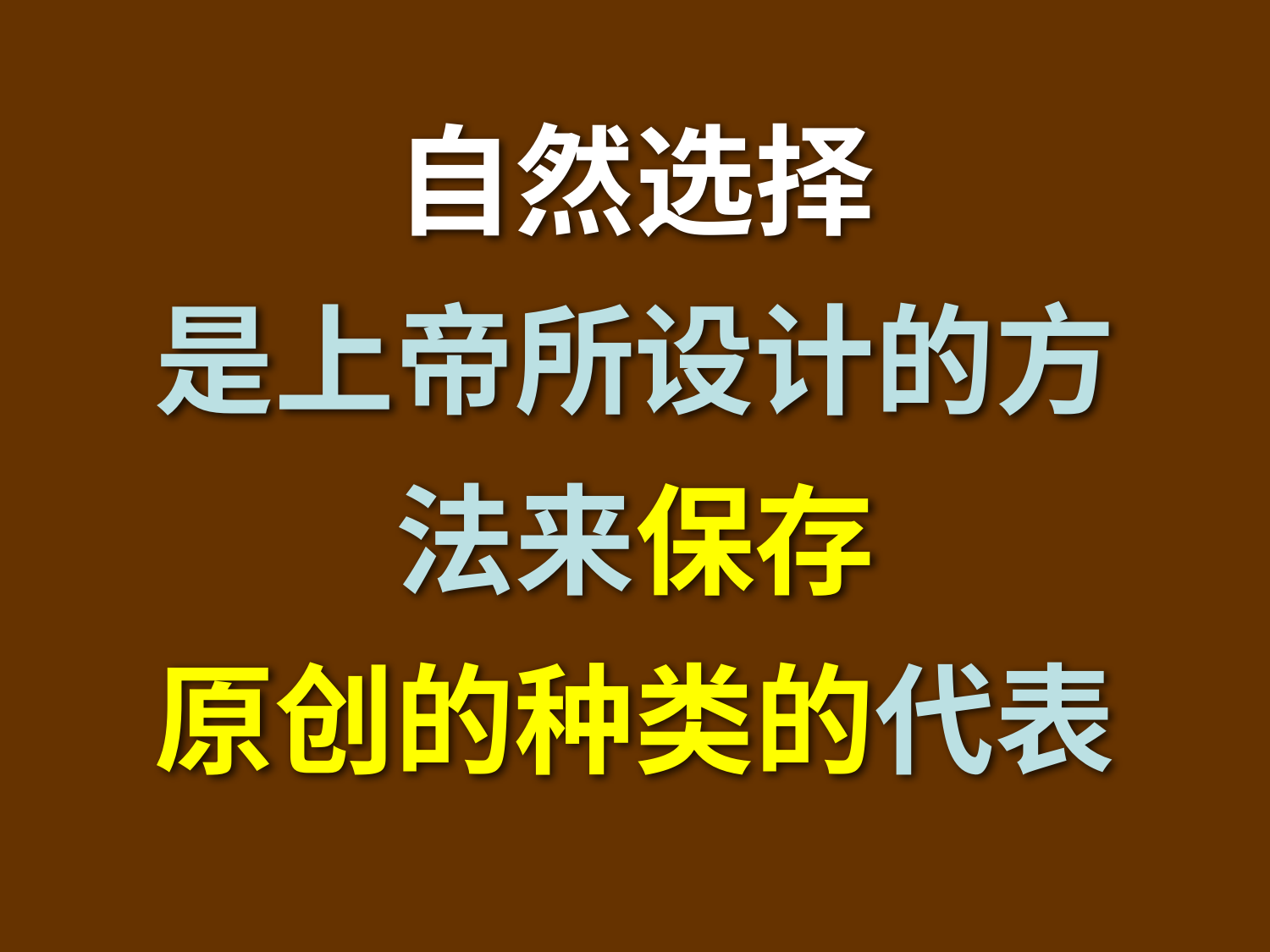

# 自然选择—续航力, 不是来源
自然选择
是上帝所设计的方法来保存
原创的种类的代表